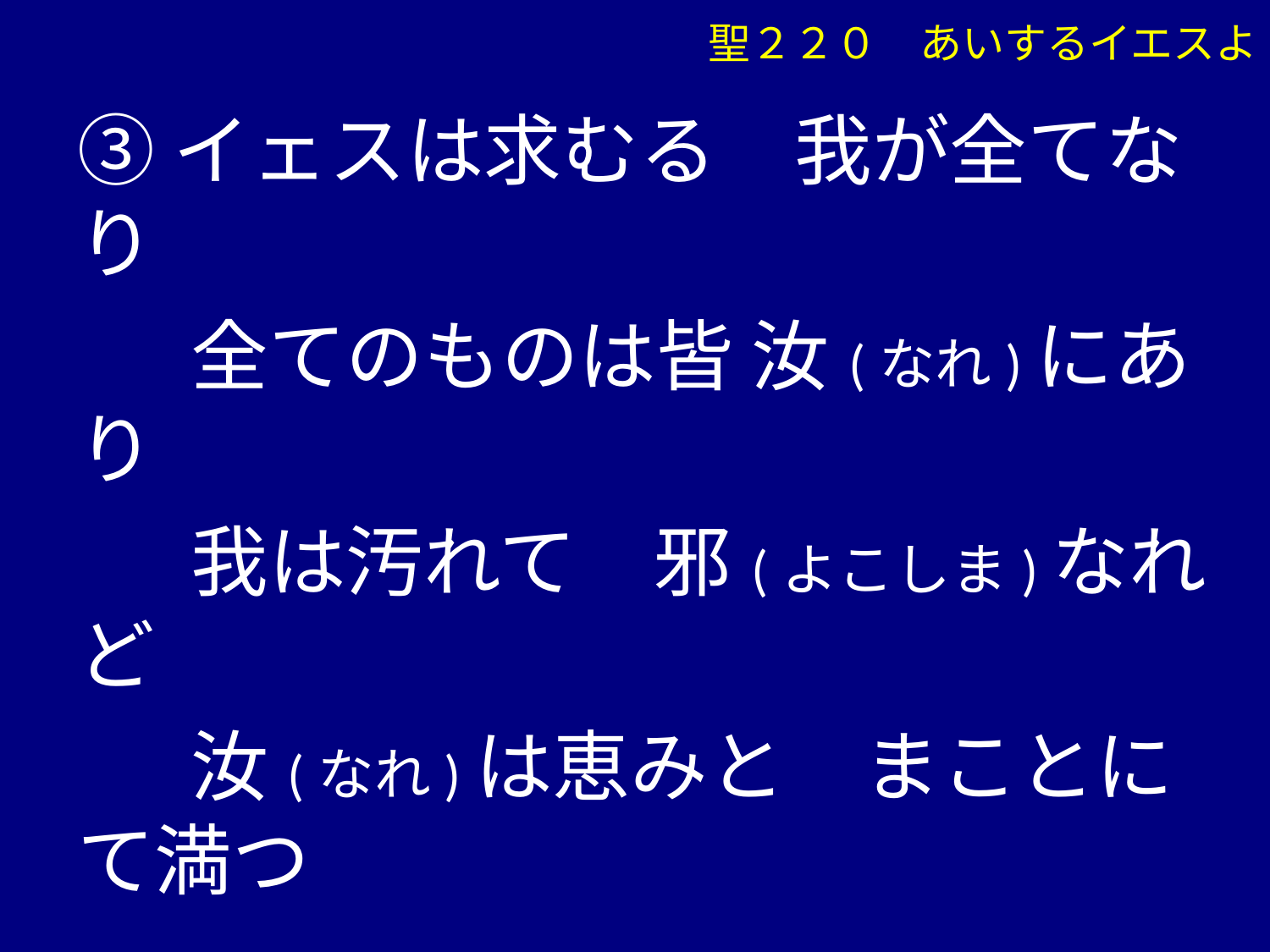

③イェスは求むる　我が全てなり
 　全てのものは皆 汝(なれ)にあり
 　我は汚れて　邪(よこしま)なれど
 　汝(なれ)は恵みと　まことにて満つ

聖２２０　あいするイエスよ